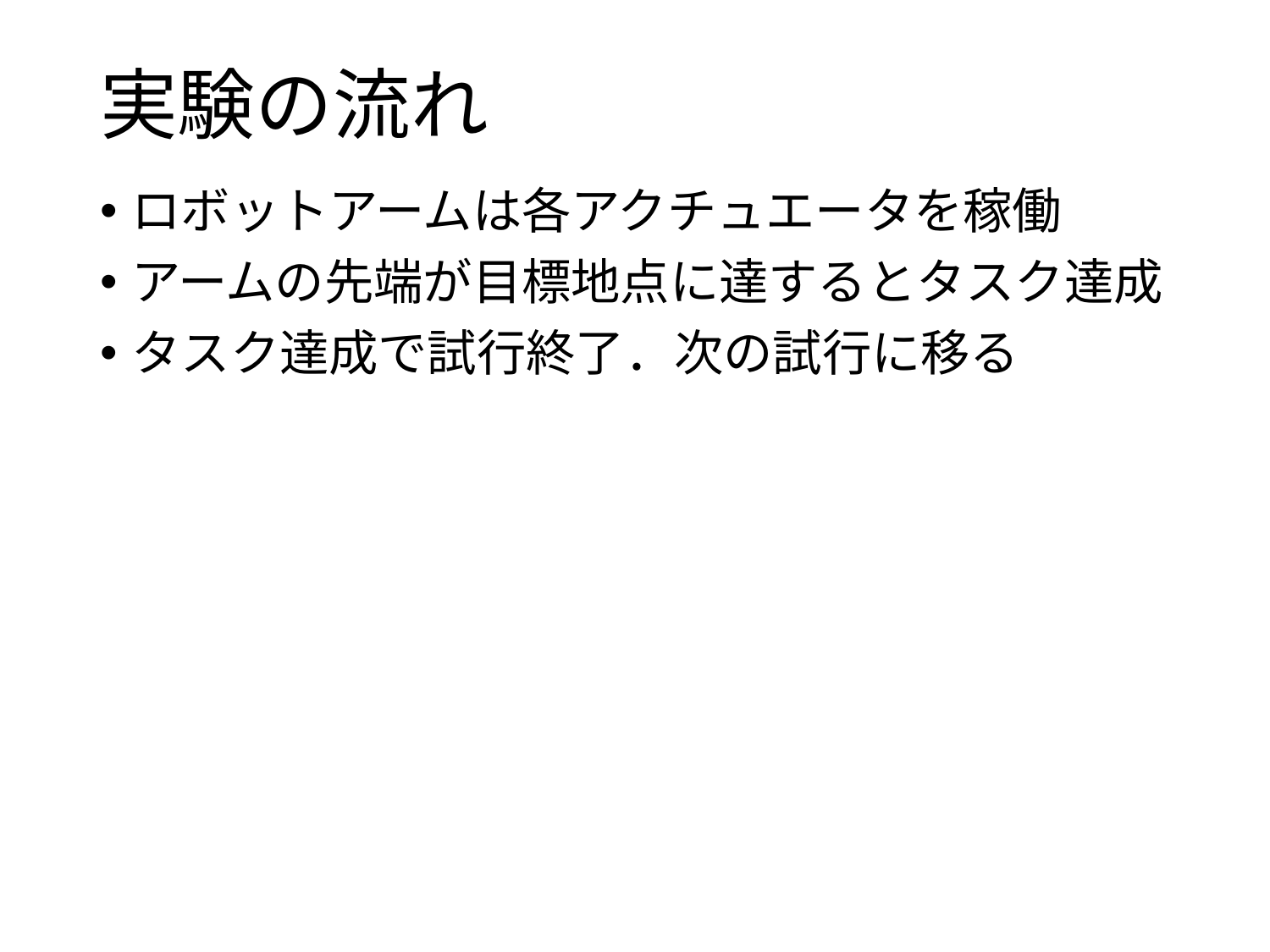

# 実験の流れ
ロボットアームは各アクチュエータを稼働
アームの先端が目標地点に達するとタスク達成
タスク達成で試行終了．次の試行に移る